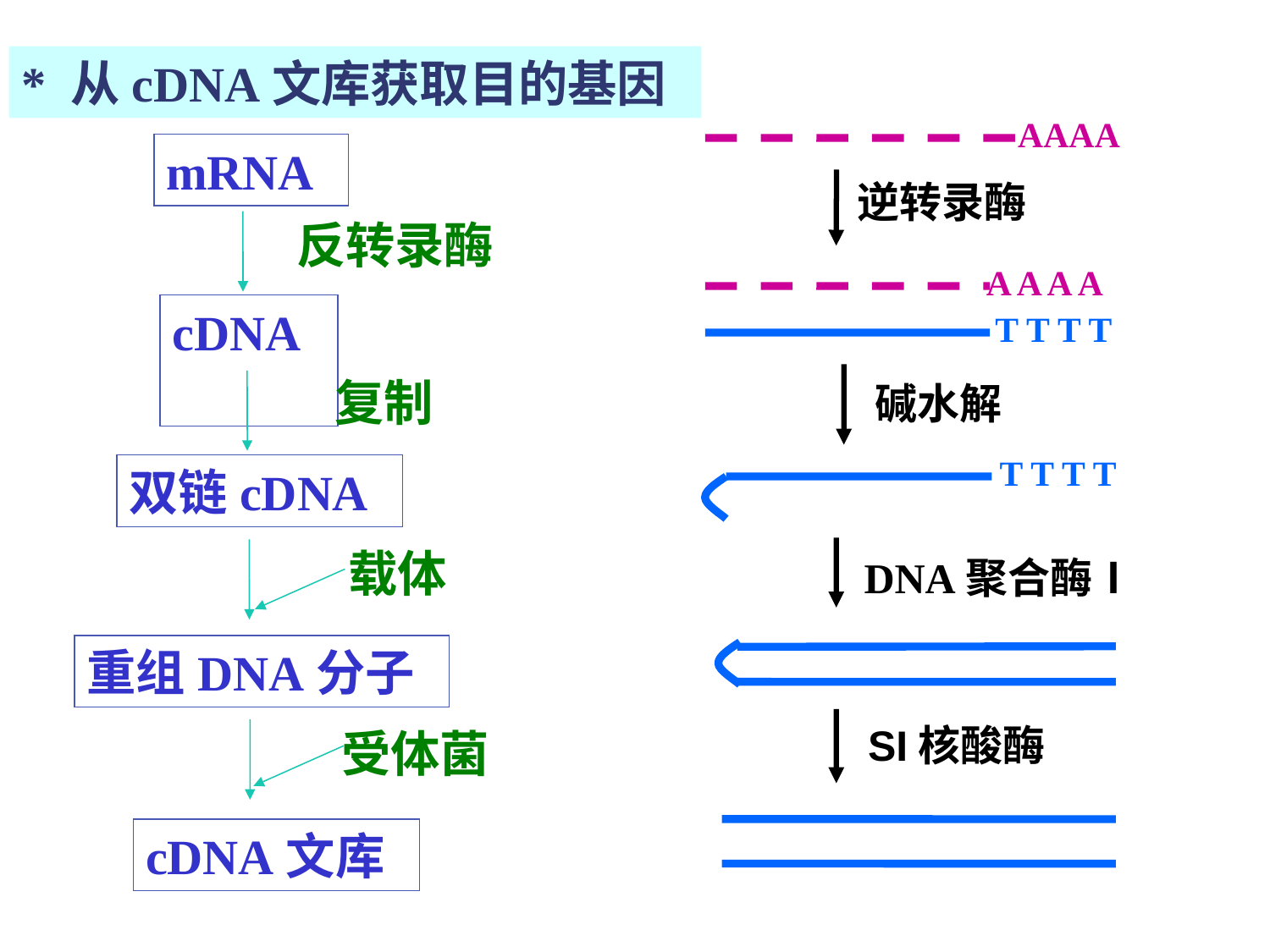

* 从cDNA文库获取目的基因
mRNA
反转录酶

cDNA
复制

双链cDNA
载体

重组DNA分子
受体菌

cDNA文库
  AAAA

逆转录酶
A A A A

 T T T T

碱水解
 T T T T

 DNA聚合酶Ⅰ

SI核酸酶